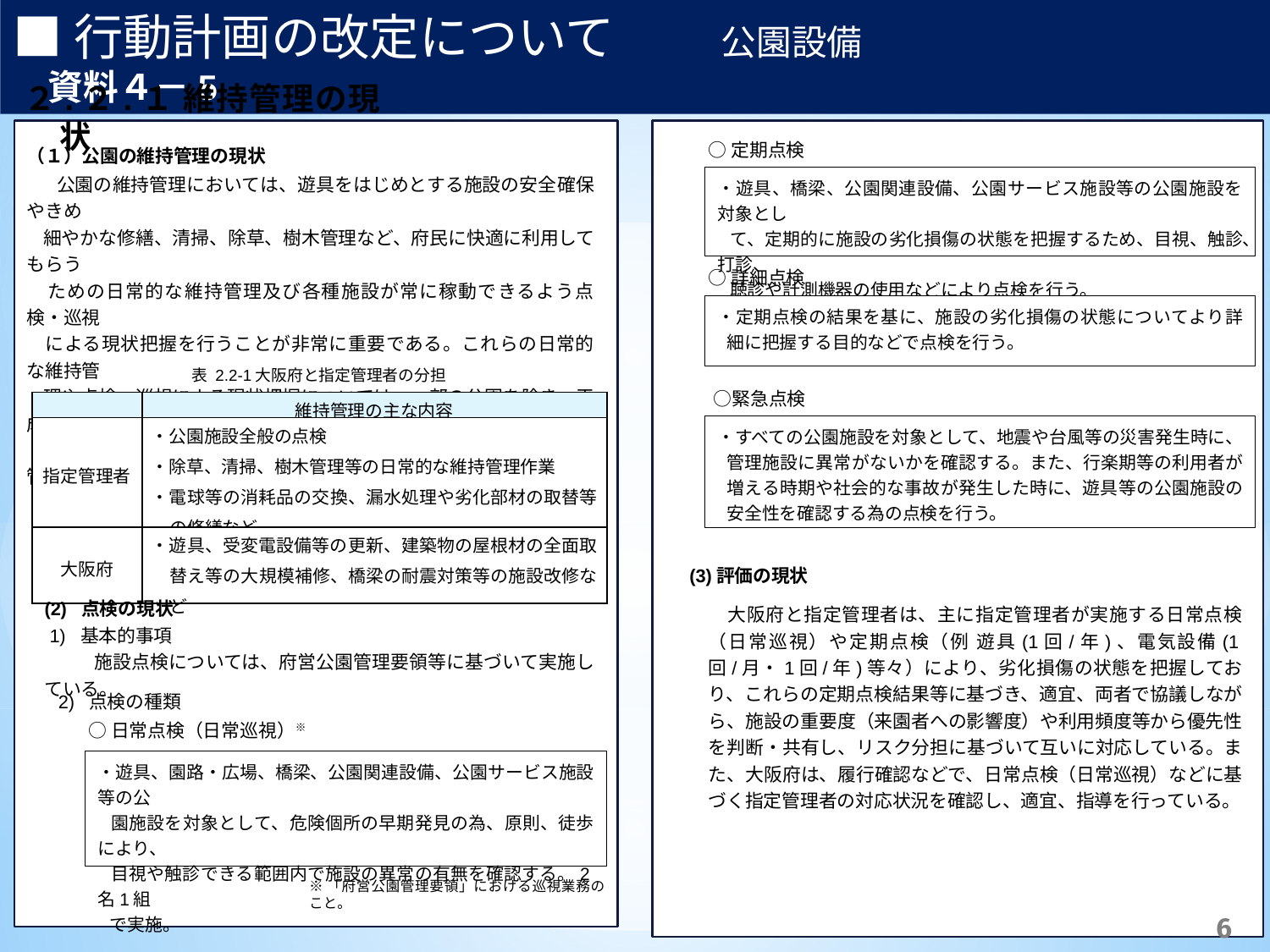

■行動計画の改定について　　　公園設備　　　　　　　　　　　　資料４－5
２.２.１ 維持管理の現状
【補足】	体制は主に行っている実施主体を記載しており、これによらない場合もある。
※1	日常点検の頻度は当該路線により異なり、交通量2万台/日以上の路線では週2回、それ以外では週1回の頻度で実施。
※2	臨時的に行う緊急点検等は必要に応じて随意実施。

【補足】	体制は主に行っている実施主体を記載しており、これによらない場合もある。
※1	日常点検の頻度は当該路線により異なり、交通量2万台/日以上の路線では週2回、それ以外では週1回の頻度で実施。
※2	臨時的に行う緊急点検等は必要に応じて随意実施。

○定期点検
（１）公園の維持管理の現状
      公園の維持管理においては、遊具をはじめとする施設の安全確保やきめ
   細やかな修繕、清掃、除草、樹木管理など、府民に快適に利用してもらう
   ための日常的な維持管理及び各種施設が常に稼動できるよう点検・巡視
   による現状把握を行うことが非常に重要である。これらの日常的な維持管
   理や点検・巡視による現状把握については、一部の公園を除き、平成18年
   度から、民間事業者のノウハウを活用し、より効果的、効率的な管理運営
   を行うことを目的として、指定管理者制度により実施している。
・遊具、橋梁、公園関連設備、公園サービス施設等の公園施設を対象とし
  て、定期的に施設の劣化損傷の状態を把握するため、目視、触診、打診、
  聴診や計測機器の使用などにより点検を行う。
○詳細点検
・定期点検の結果を基に、施設の劣化損傷の状態についてより詳細に把握する目的などで点検を行う。
表 2.2‑1大阪府と指定管理者の分担
　○緊急点検
|  | 維持管理の主な内容 |
| --- | --- |
| 指定管理者 | ・公園施設全般の点検　 ・除草、清掃、樹木管理等の日常的な維持管理作業 ・電球等の消耗品の交換、漏水処理や劣化部材の取替等の修繕など |
| 大阪府 | ・遊具、受変電設備等の更新、建築物の屋根材の全面取替え等の大規模補修、橋梁の耐震対策等の施設改修など |
・すべての公園施設を対象として、地震や台風等の災害発生時に、管理施設に異常がないかを確認する。また、行楽期等の利用者が増える時期や社会的な事故が発生した時に、遊具等の公園施設の安全性を確認する為の点検を行う。
(3)評価の現状
(2)  点検の現状
 1)  基本的事項
　   　施設点検については、府営公園管理要領等に基づいて実施している。
   大阪府と指定管理者は、主に指定管理者が実施する日常点検（日常巡視）や定期点検（例 遊具(1回/年)、電気設備(1回/月・1回/年)等々）により、劣化損傷の状態を把握しており、これらの定期点検結果等に基づき、適宜、両者で協議しながら、施設の重要度（来園者への影響度）や利用頻度等から優先性を判断・共有し、リスク分担に基づいて互いに対応している。また、大阪府は、履行確認などで、日常点検（日常巡視）などに基づく指定管理者の対応状況を確認し、適宜、指導を行っている。
2)  点検の種類
○日常点検（日常巡視）※
・遊具、園路・広場、橋梁、公園関連設備、公園サービス施設等の公
  園施設を対象として、危険個所の早期発見の為、原則、徒歩により、
  目視や触診できる範囲内で施設の異常の有無を確認する。2名1組
  で実施。
※「府営公園管理要領」における巡視業務のこと。
6